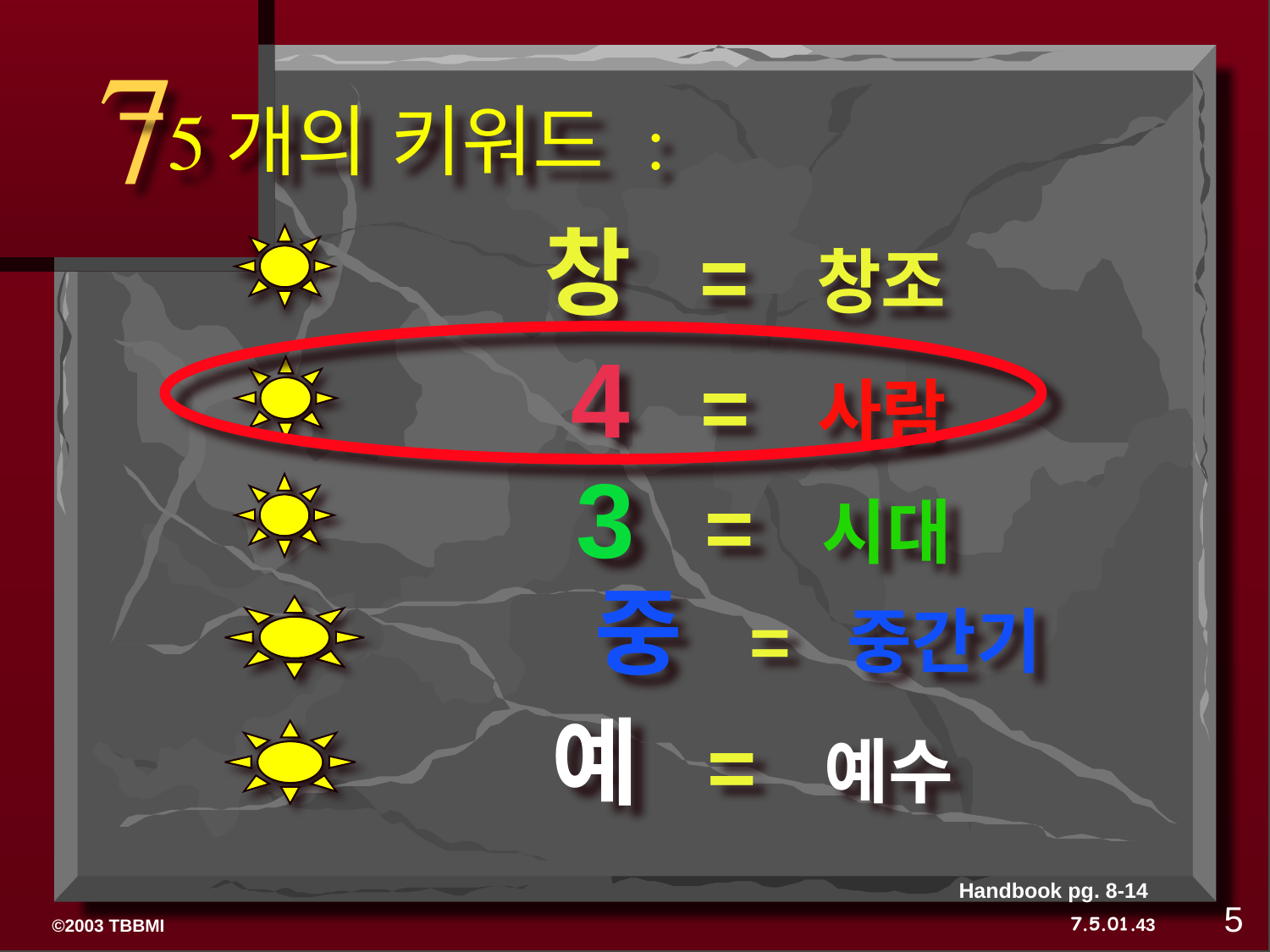

7
# 5개의 키워드 :

    창  =  창조

     4   =  사람

  3   =  시대

     중  =  중간기

예  =  예수

Handbook pg. 8-14
5

43